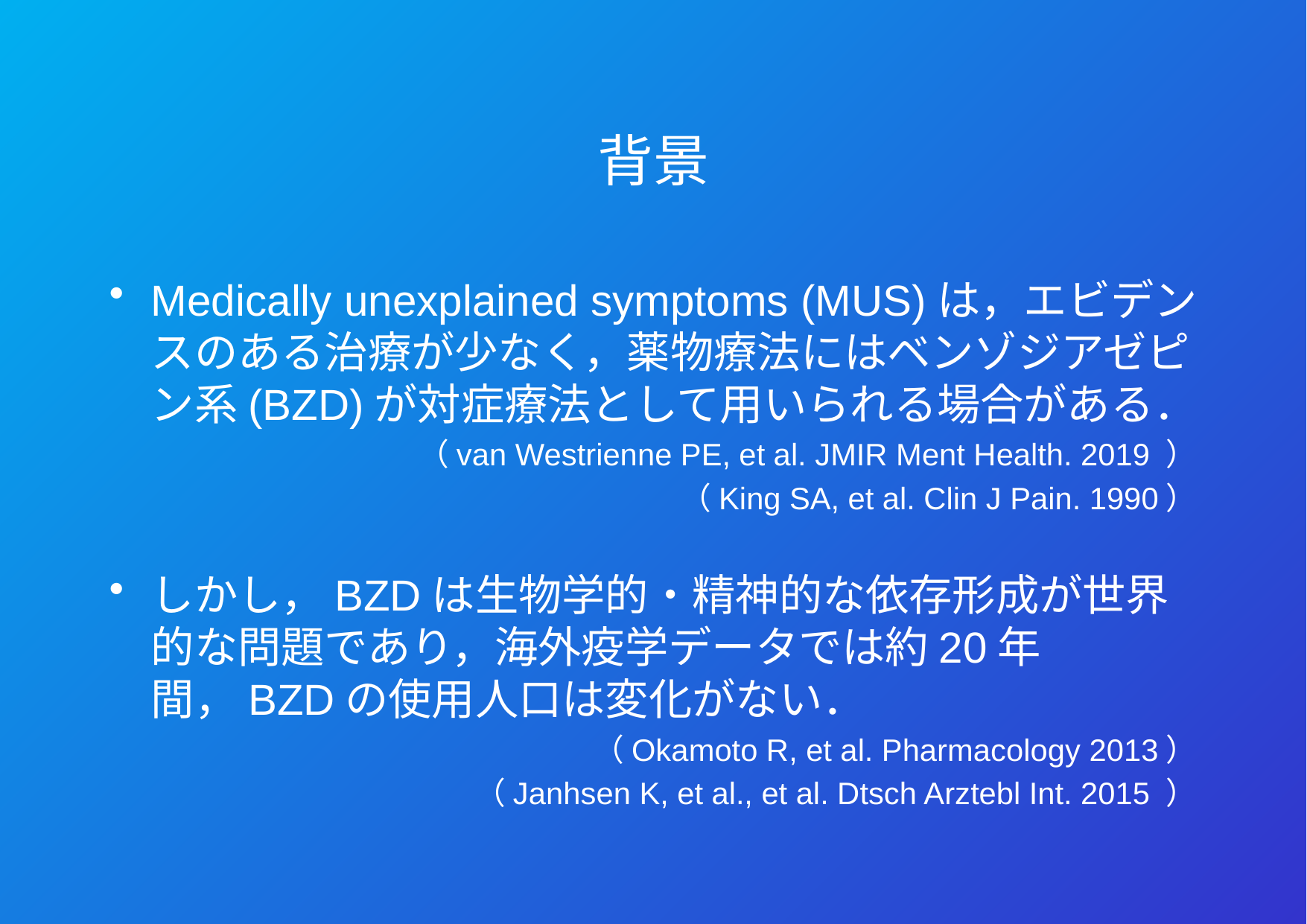

# 背景
Medically unexplained symptoms (MUS)は，エビデンスのある治療が少なく，薬物療法にはベンゾジアゼピン系(BZD)が対症療法として用いられる場合がある．
（van Westrienne PE, et al. JMIR Ment Health. 2019 ）
（King SA, et al. Clin J Pain. 1990）

しかし，BZDは生物学的・精神的な依存形成が世界的な問題であり，海外疫学データでは約20年間，BZDの使用人口は変化がない．
（Okamoto R, et al. Pharmacology 2013）
（Janhsen K, et al., et al. Dtsch Arztebl Int. 2015 ）